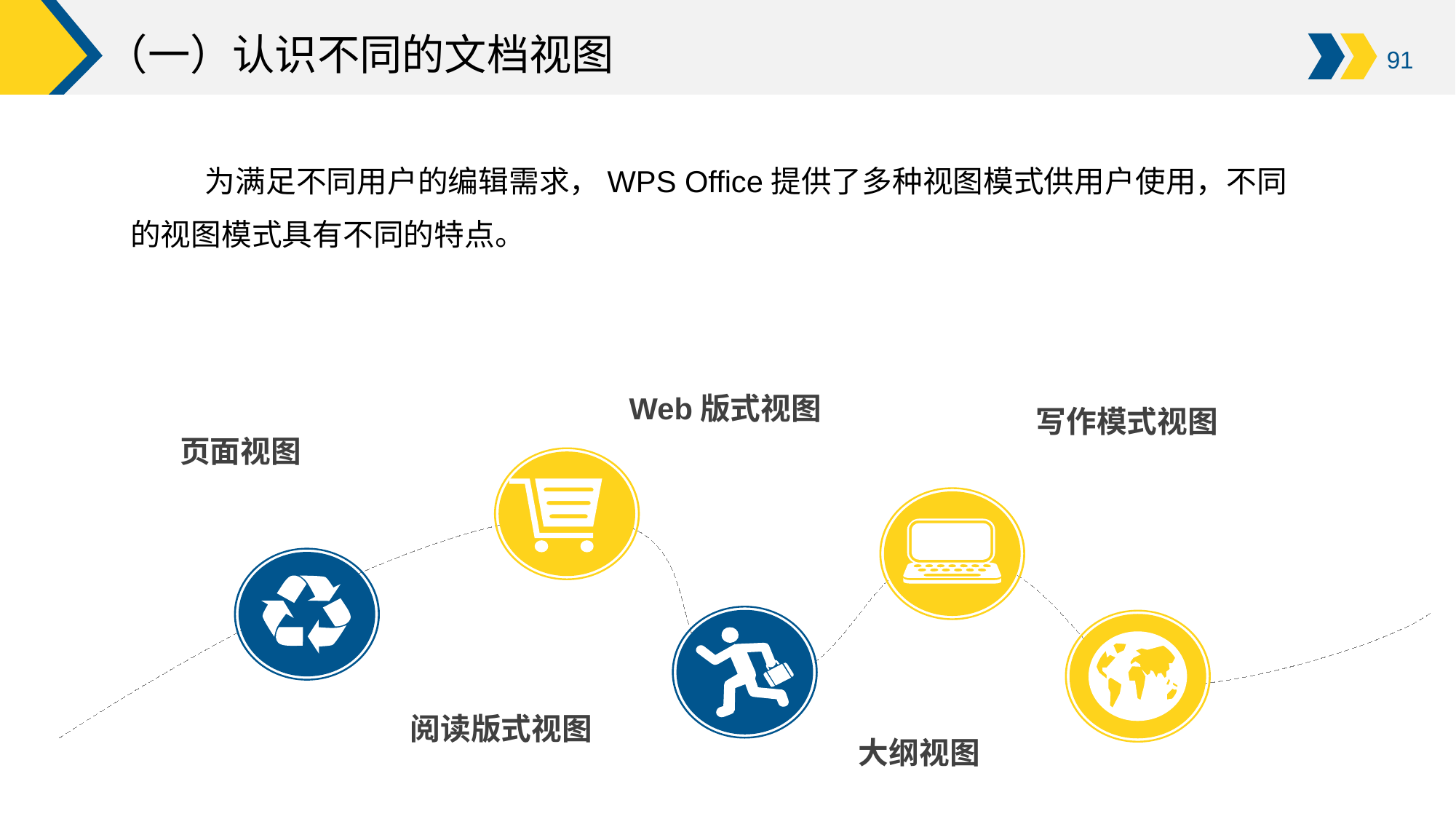

# （一）认识不同的文档视图
2．未来新一代计算机芯片技术
为满足不同用户的编辑需求，WPS Office提供了多种视图模式供用户使用，不同的视图模式具有不同的特点。
Web版式视图
写作模式视图
页面视图

阅读版式视图
大纲视图